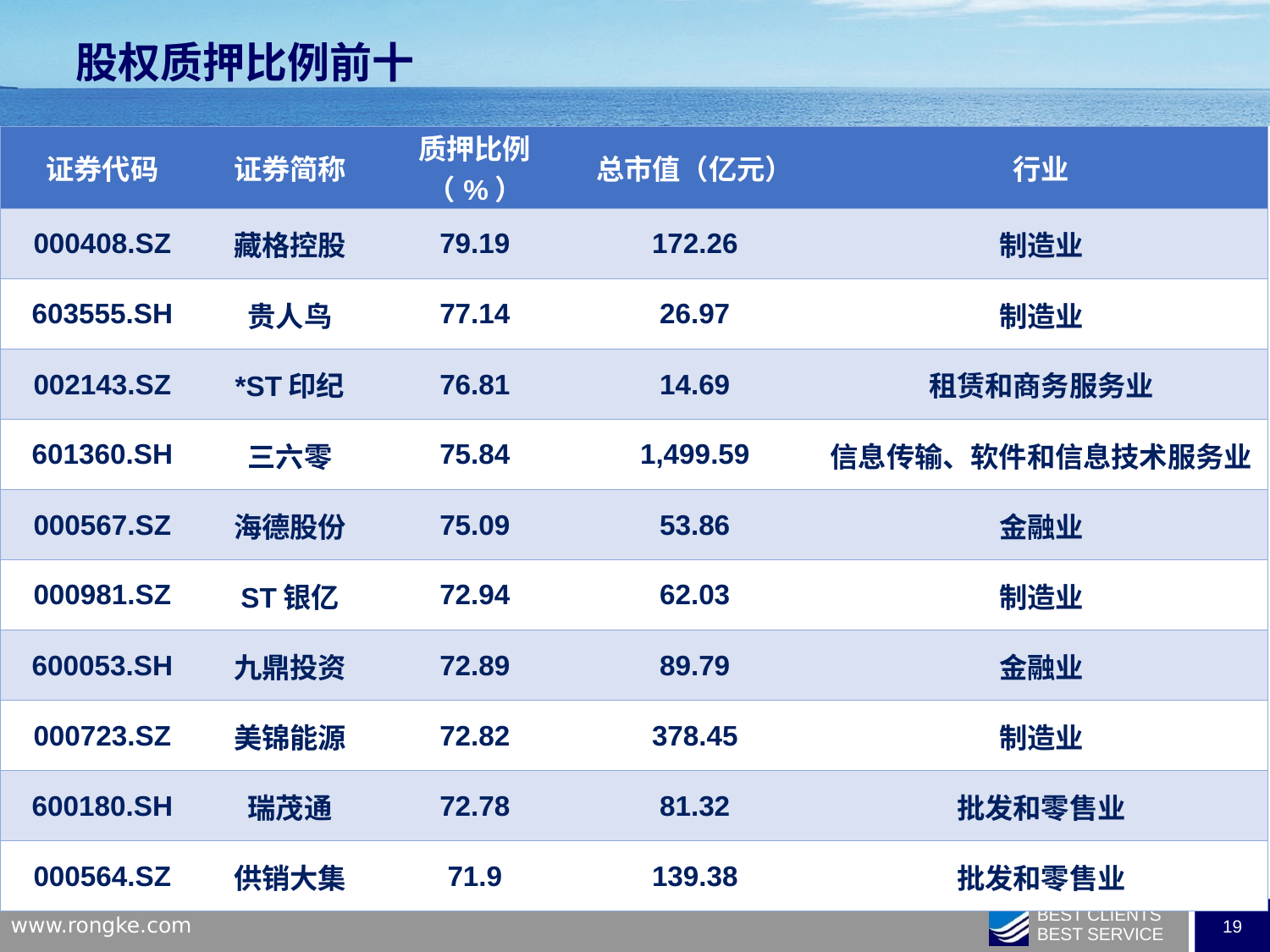

股权质押比例前十
| 证券代码 | 证券简称 | 质押比例（%） | 总市值（亿元） | 行业 |
| --- | --- | --- | --- | --- |
| 000408.SZ | 藏格控股 | 79.19 | 172.26 | 制造业 |
| 603555.SH | 贵人鸟 | 77.14 | 26.97 | 制造业 |
| 002143.SZ | \*ST印纪 | 76.81 | 14.69 | 租赁和商务服务业 |
| 601360.SH | 三六零 | 75.84 | 1,499.59 | 信息传输、软件和信息技术服务业 |
| 000567.SZ | 海德股份 | 75.09 | 53.86 | 金融业 |
| 000981.SZ | ST银亿 | 72.94 | 62.03 | 制造业 |
| 600053.SH | 九鼎投资 | 72.89 | 89.79 | 金融业 |
| 000723.SZ | 美锦能源 | 72.82 | 378.45 | 制造业 |
| 600180.SH | 瑞茂通 | 72.78 | 81.32 | 批发和零售业 |
| 000564.SZ | 供销大集 | 71.9 | 139.38 | 批发和零售业 |